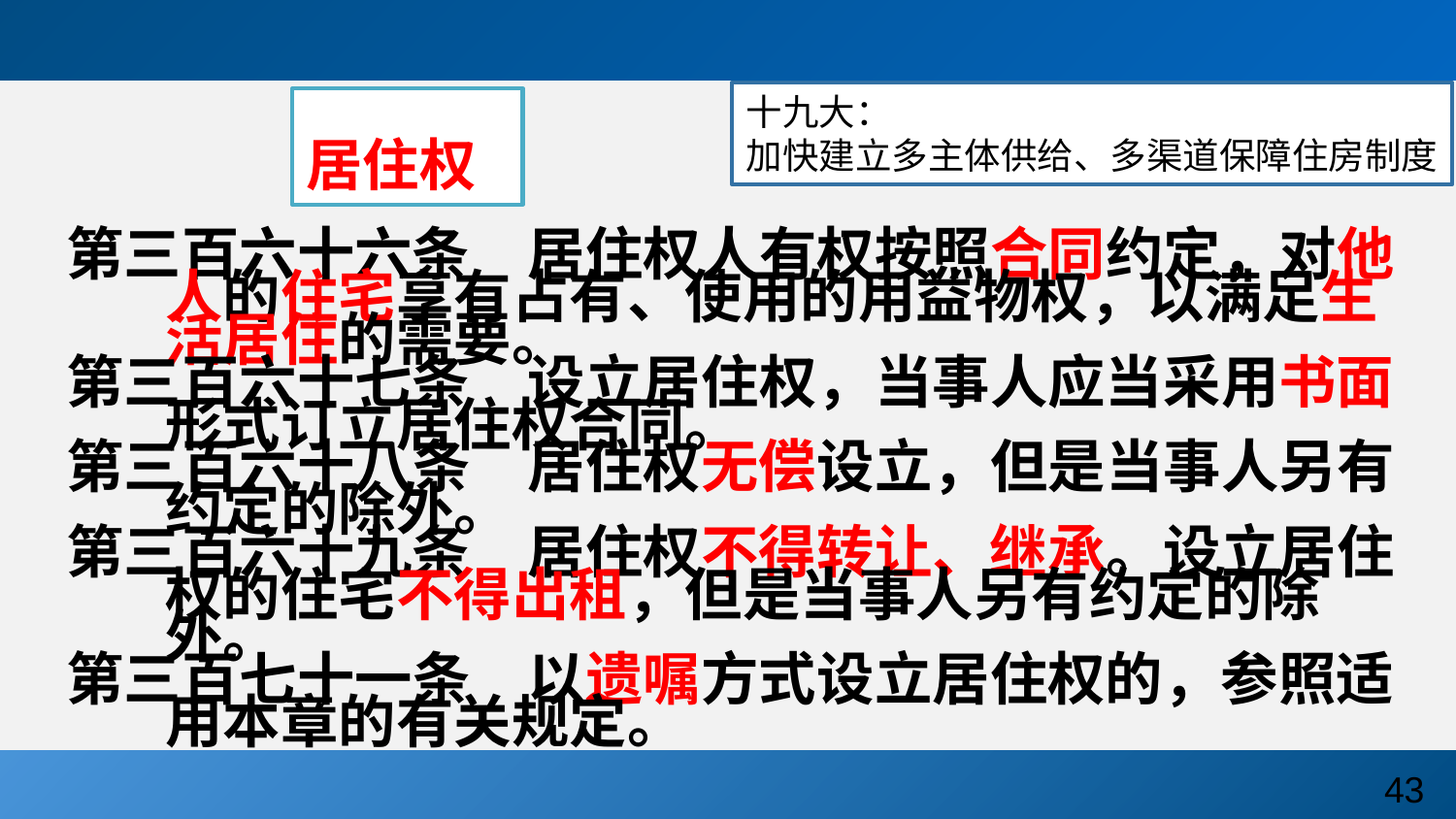

十九大：
加快建立多主体供给、多渠道保障住房制度
居住权
第三百六十六条  居住权人有权按照合同约定，对他人的住宅享有占有、使用的用益物权，以满足生活居住的需要。
第三百六十七条  设立居住权，当事人应当采用书面形式订立居住权合同。
第三百六十八条  居住权无偿设立，但是当事人另有约定的除外。
第三百六十九条  居住权不得转让、继承。设立居住权的住宅不得出租，但是当事人另有约定的除外。
第三百七十一条  以遗嘱方式设立居住权的，参照适用本章的有关规定。

43